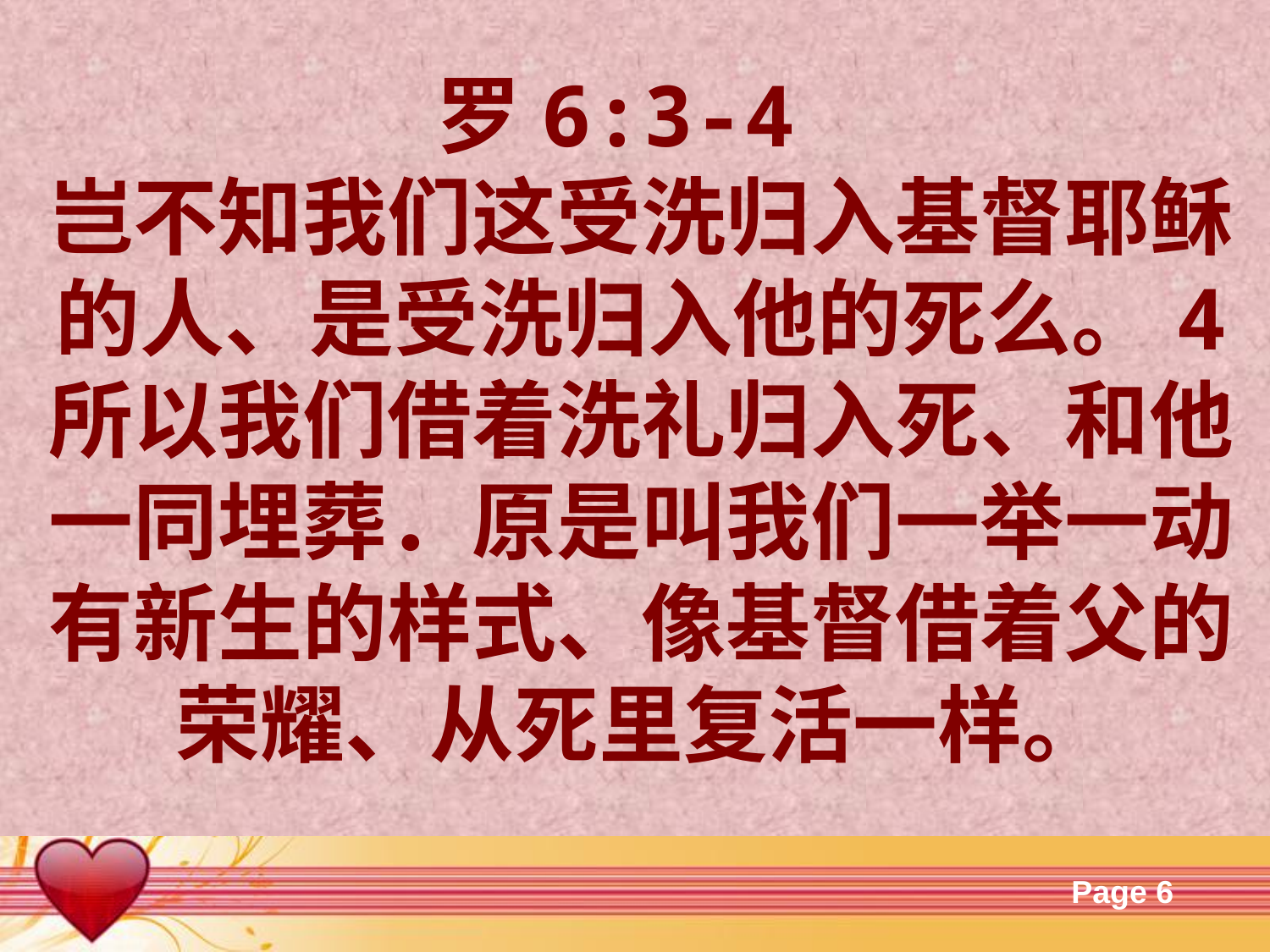

罗6:3-4
岂不知我们这受洗归入基督耶稣的人、是受洗归入他的死么。4 所以我们借着洗礼归入死、和他一同埋葬．原是叫我们一举一动有新生的样式、像基督借着父的荣耀、从死里复活一样。